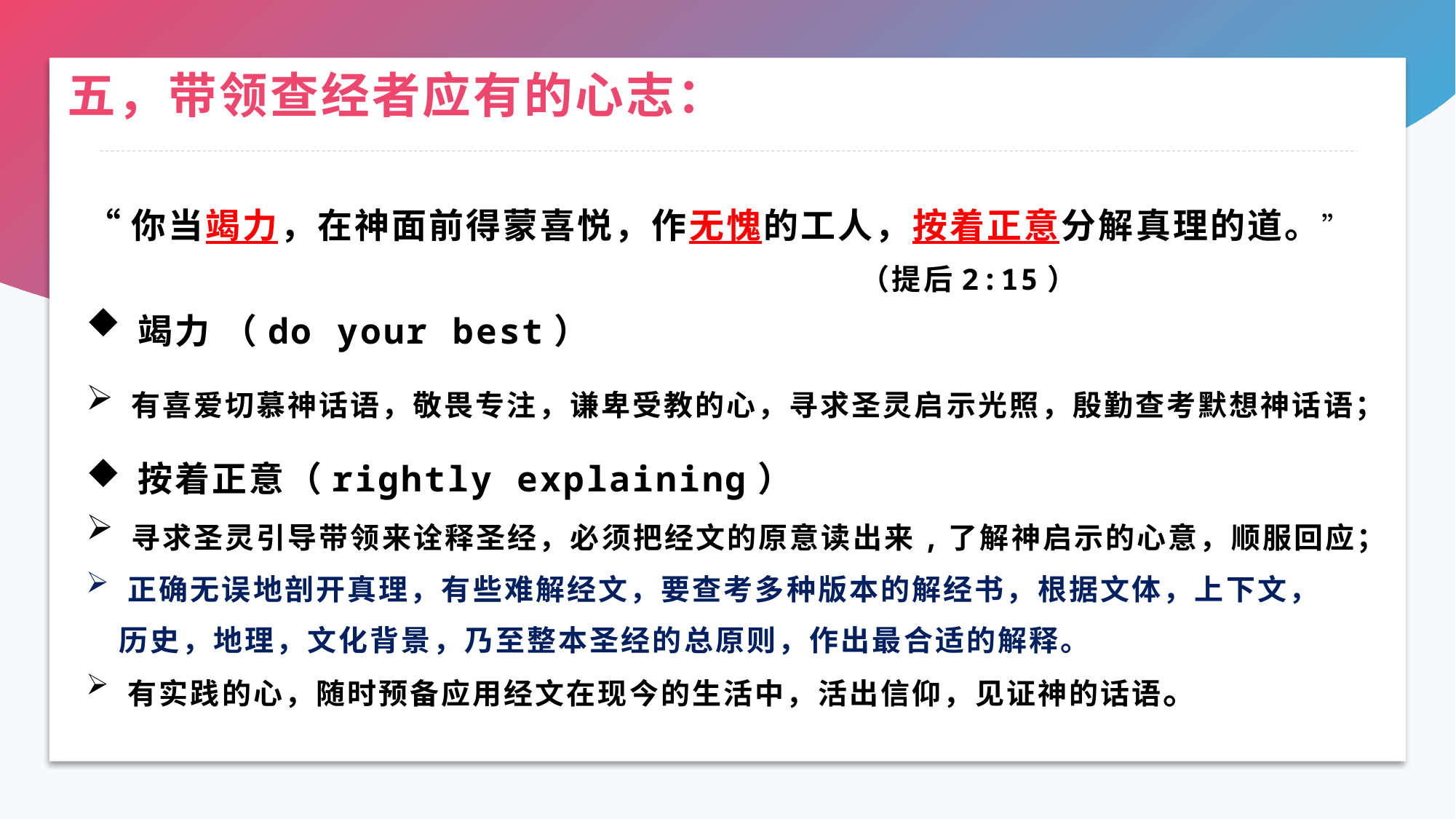

# 五，带领查经者应有的心志：

“你当竭力，在神面前得蒙喜悦，作无愧的工人，按着正意分解真理的道。”
                                                                                       （提后2:15）
 竭力 （do your best）
 有喜爱切慕神话语，敬畏专注，谦卑受教的心，寻求圣灵启示光照，殷勤查考默想神话语；
 按着正意（rightly explaining）
 寻求圣灵引导带领来诠释圣经，必须把经文的原意读出来,了解神启示的心意，顺服回应；
 正确无误地剖开真理，有些难解经文，要查考多种版本的解经书，根据文体，上下文，
   历史，地理，文化背景，乃至整本圣经的总原则，作出最合适的解释。
 有实践的心，随时预备应用经文在现今的生活中，活出信仰，见证神的话语。